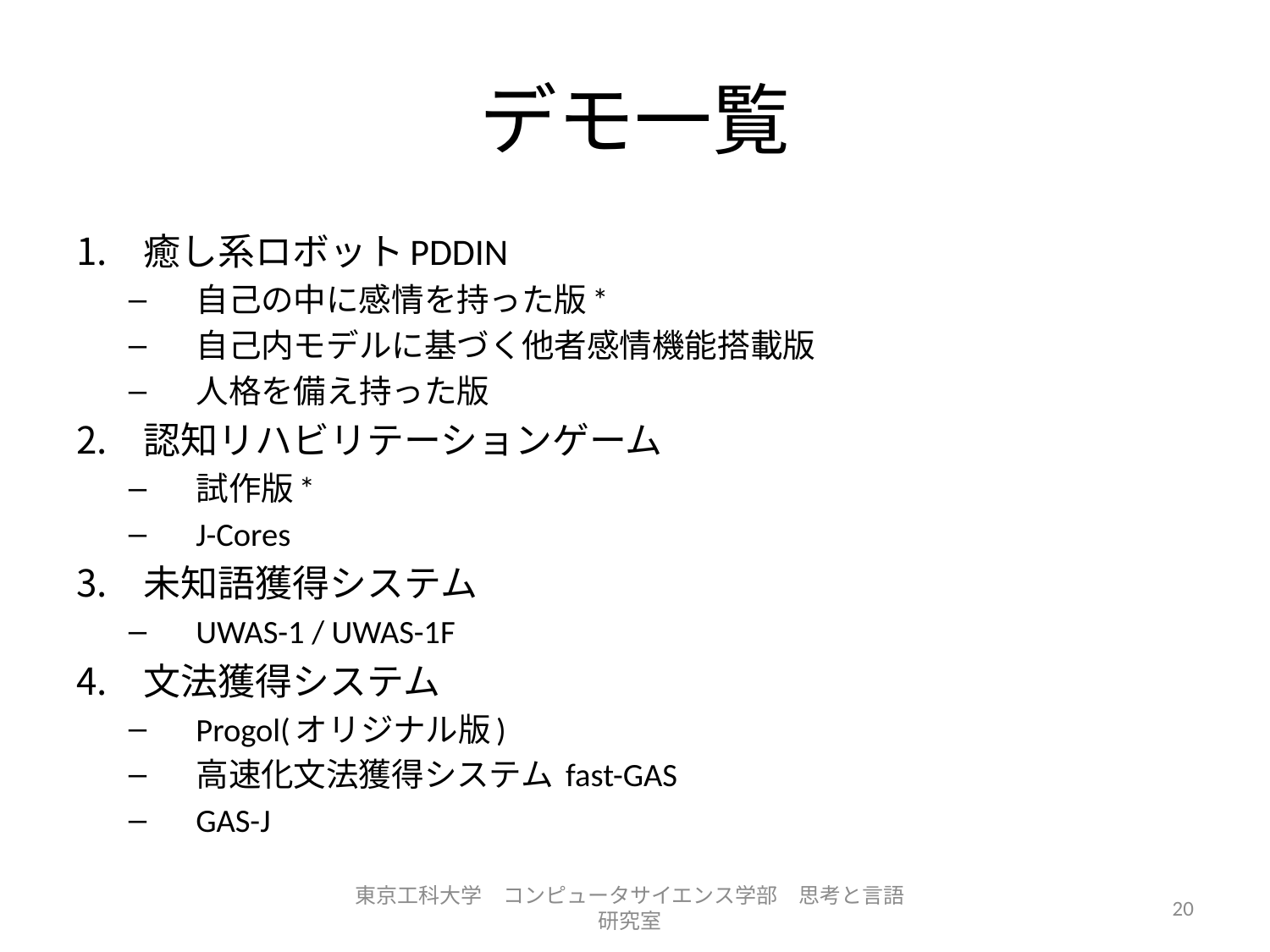

# デモ一覧
癒し系ロボットPDDIN
自己の中に感情を持った版*
自己内モデルに基づく他者感情機能搭載版
人格を備え持った版
認知リハビリテーションゲーム
試作版*
J-Cores
未知語獲得システム
UWAS-1 / UWAS-1F
文法獲得システム
Progol(オリジナル版)
高速化文法獲得システム fast-GAS
GAS-J

東京工科大学　コンピュータサイエンス学部　思考と言語研究室
20